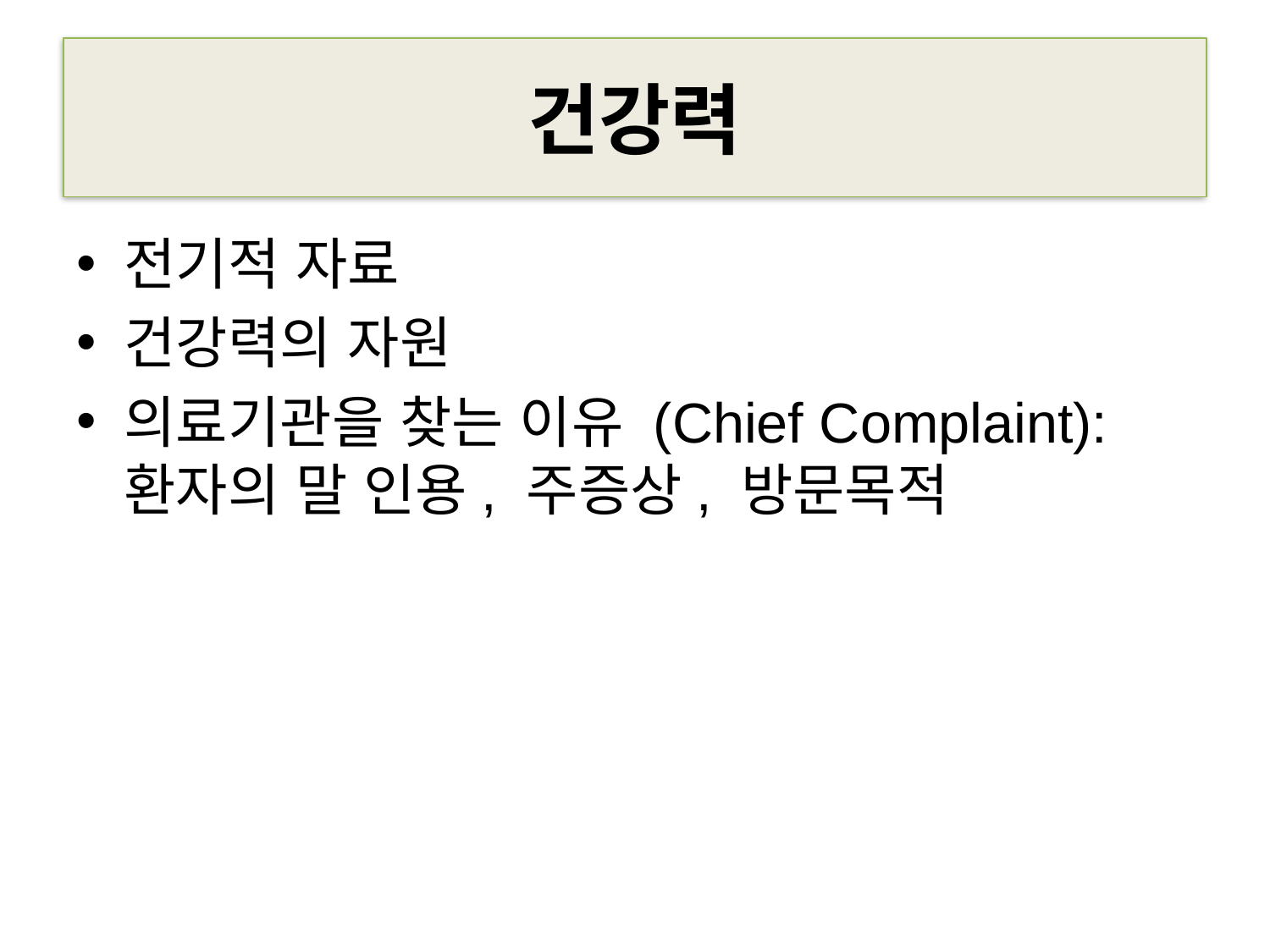

# 건강력
전기적 자료
건강력의 자원
의료기관을 찾는 이유 (Chief Complaint): 환자의 말 인용, 주증상, 방문목적